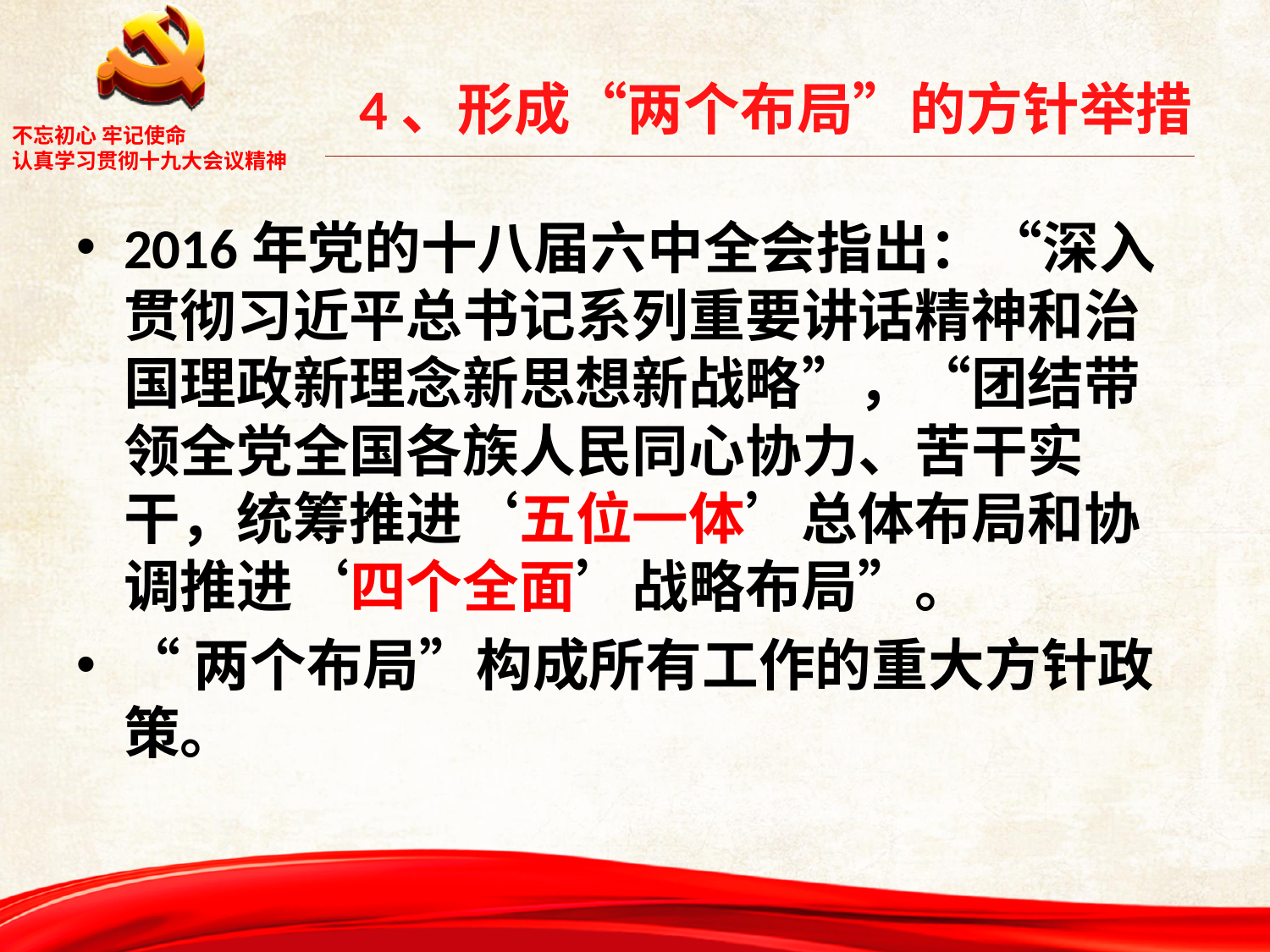

# 4、形成“两个布局”的方针举措
2016年党的十八届六中全会指出：“深入贯彻习近平总书记系列重要讲话精神和治国理政新理念新思想新战略”，“团结带领全党全国各族人民同心协力、苦干实干，统筹推进‘五位一体’总体布局和协调推进‘四个全面’战略布局”。
“两个布局”构成所有工作的重大方针政策。
29